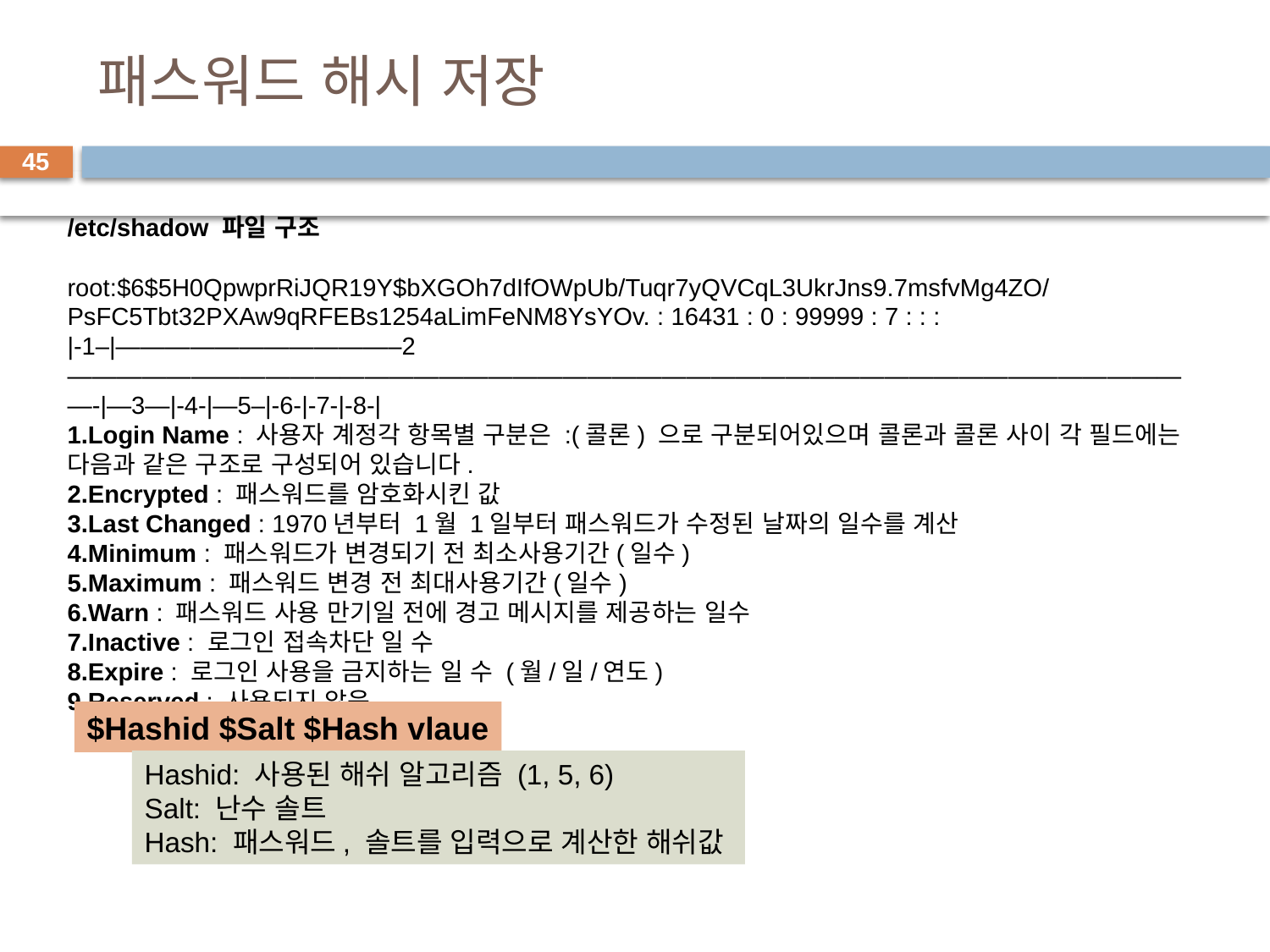

# 패스워드 해시 저장
45
/etc/shadow 파일 구조

root:$6$5H0QpwprRiJQR19Y$bXGOh7dIfOWpUb/Tuqr7yQVCqL3UkrJns9.7msfvMg4ZO/PsFC5Tbt32PXAw9qRFEBs1254aLimFeNM8YsYOv. : 16431 : 0 : 99999 : 7 : : :
|-1–|———————————–2——————————————————————————————————————————————-|—3—|-4-|—5–|-6-|-7-|-8-|
1.Login Name : 사용자 계정각 항목별 구분은 :(콜론) 으로 구분되어있으며 콜론과 콜론 사이 각 필드에는 다음과 같은 구조로 구성되어 있습니다.
2.Encrypted : 패스워드를 암호화시킨 값
3.Last Changed : 1970년부터 1월 1일부터 패스워드가 수정된 날짜의 일수를 계산
4.Minimum : 패스워드가 변경되기 전 최소사용기간(일수)
5.Maximum : 패스워드 변경 전 최대사용기간(일수)
6.Warn : 패스워드 사용 만기일 전에 경고 메시지를 제공하는 일수
7.Inactive : 로그인 접속차단 일 수
8.Expire : 로그인 사용을 금지하는 일 수 (월/일/연도)
9.Reserved : 사용되지 않음

$Hashid $Salt $Hash vlaue
Hashid: 사용된 해쉬 알고리즘 (1, 5, 6)
Salt: 난수 솔트
Hash: 패스워드, 솔트를 입력으로 계산한 해쉬값